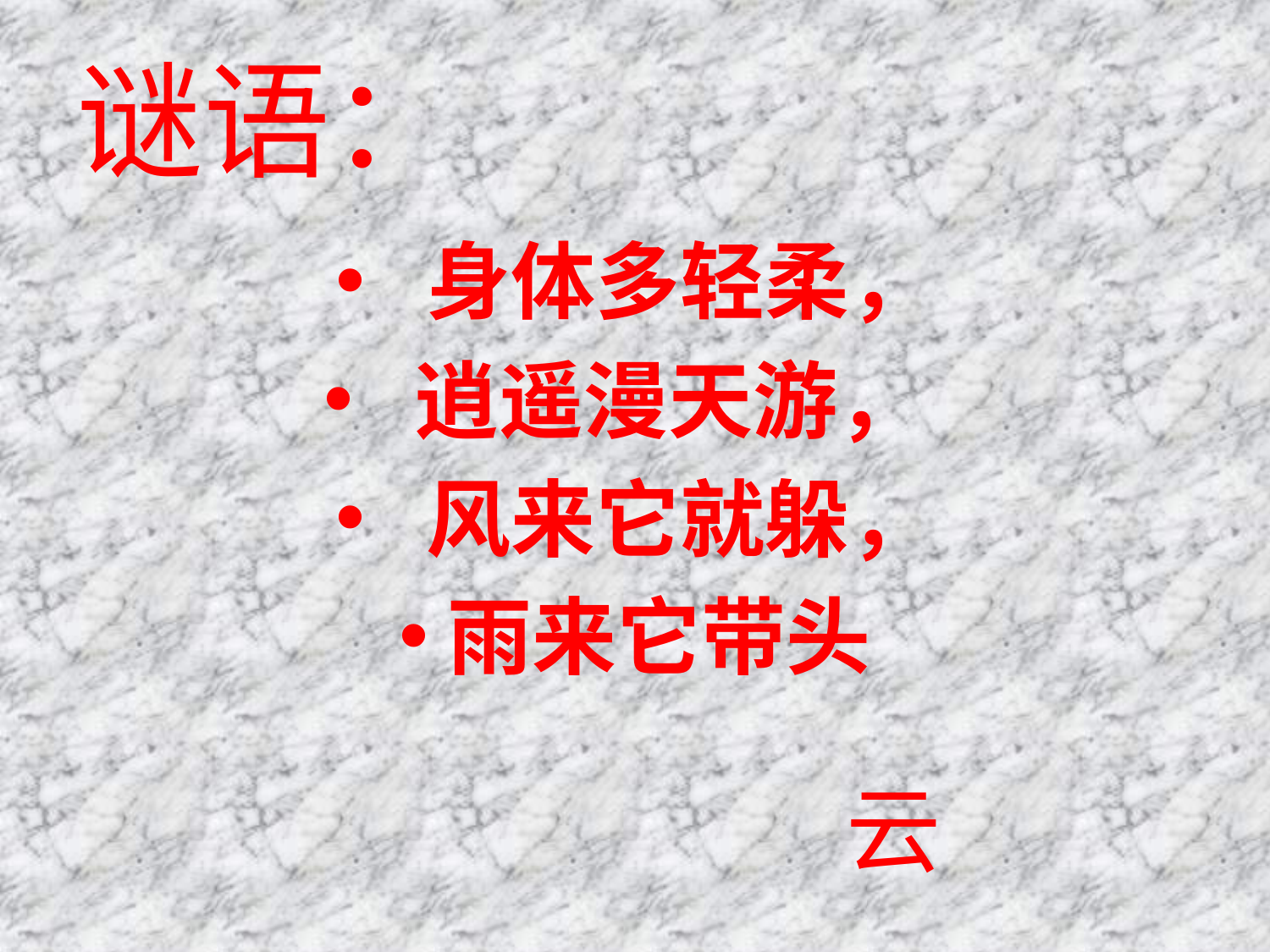

# 谜语：
 身体多轻柔，
 逍遥漫天游，
 风来它就躲，
雨来它带头
云